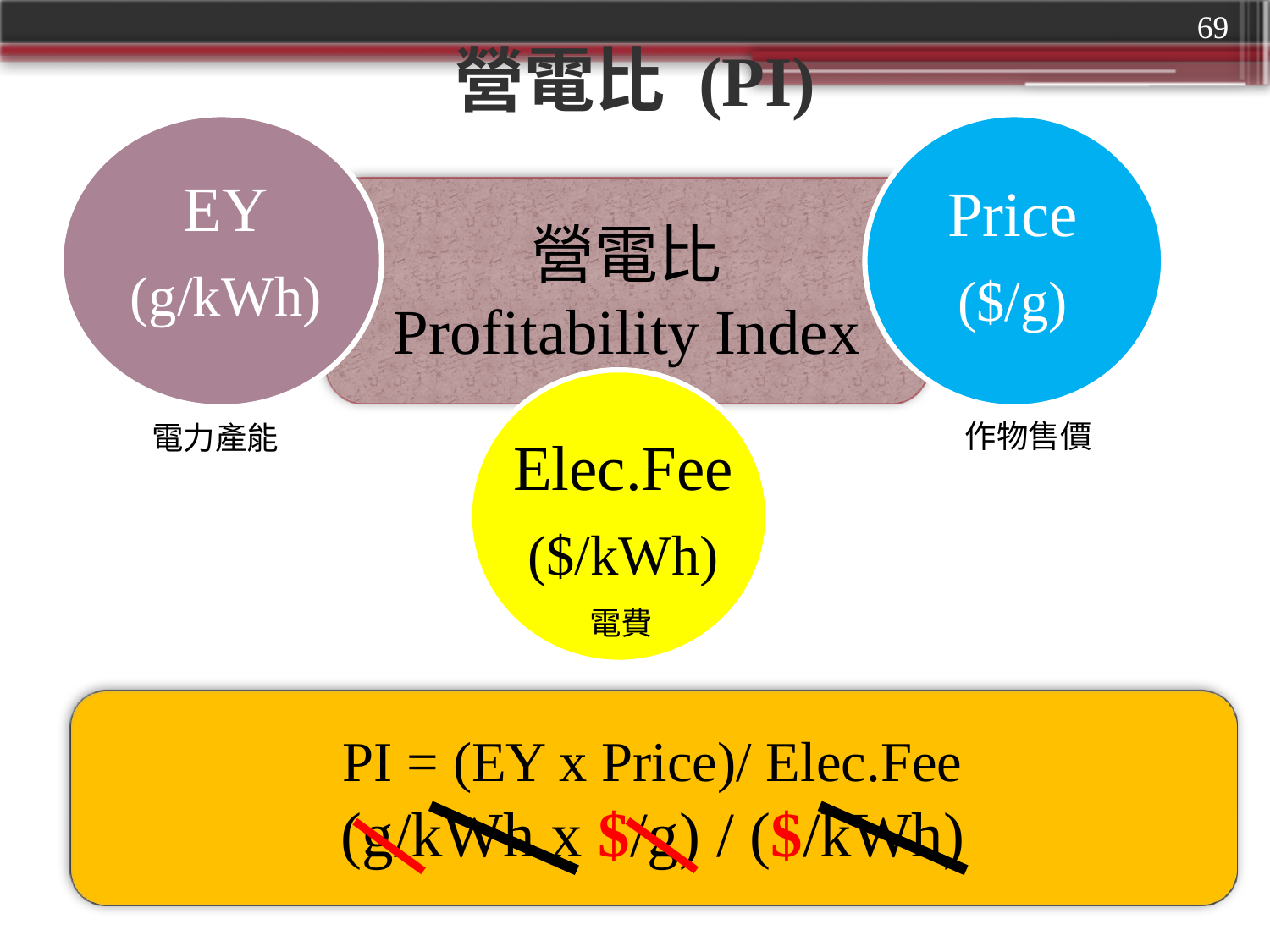

69
# 營電比 (PI)

EY
(g/kWh)
電力產能

Price
($/g)
作物售價

Elec.Fee
($/kWh)
電費
營電比
Profitability Index
PI = (EY x Price)/ Elec.Fee
(g/kWh x $/g) / ($/kWh)